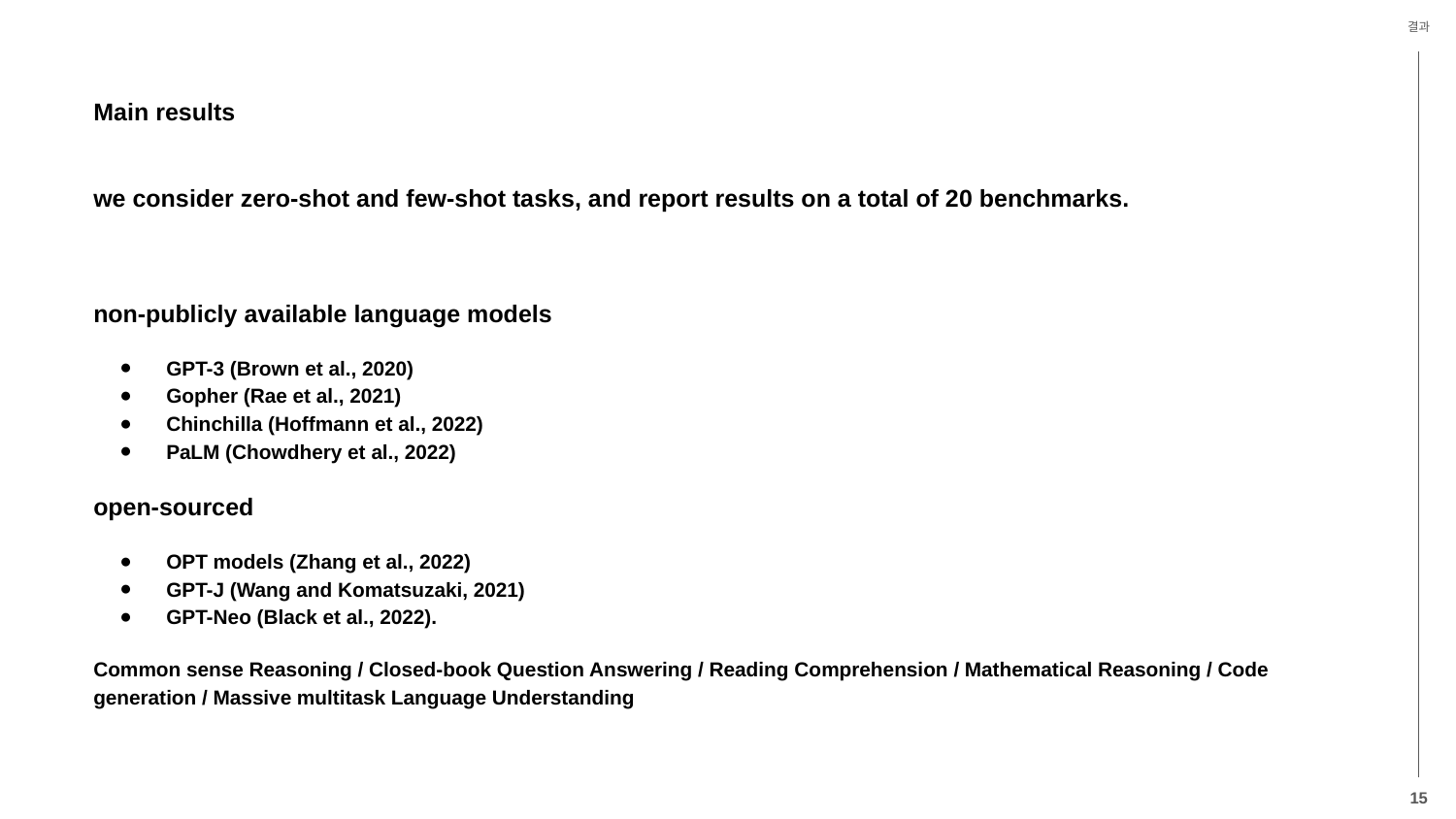

결과
Main results
we consider zero-shot and few-shot tasks, and report results on a total of 20 benchmarks.

non-publicly available language models
GPT-3 (Brown et al., 2020)
Gopher (Rae et al., 2021)
Chinchilla (Hoffmann et al., 2022)
PaLM (Chowdhery et al., 2022)
open-sourced
OPT models (Zhang et al., 2022)
GPT-J (Wang and Komatsuzaki, 2021)
GPT-Neo (Black et al., 2022).
Common sense Reasoning / Closed-book Question Answering / Reading Comprehension / Mathematical Reasoning / Code generation / Massive multitask Language Understanding
15